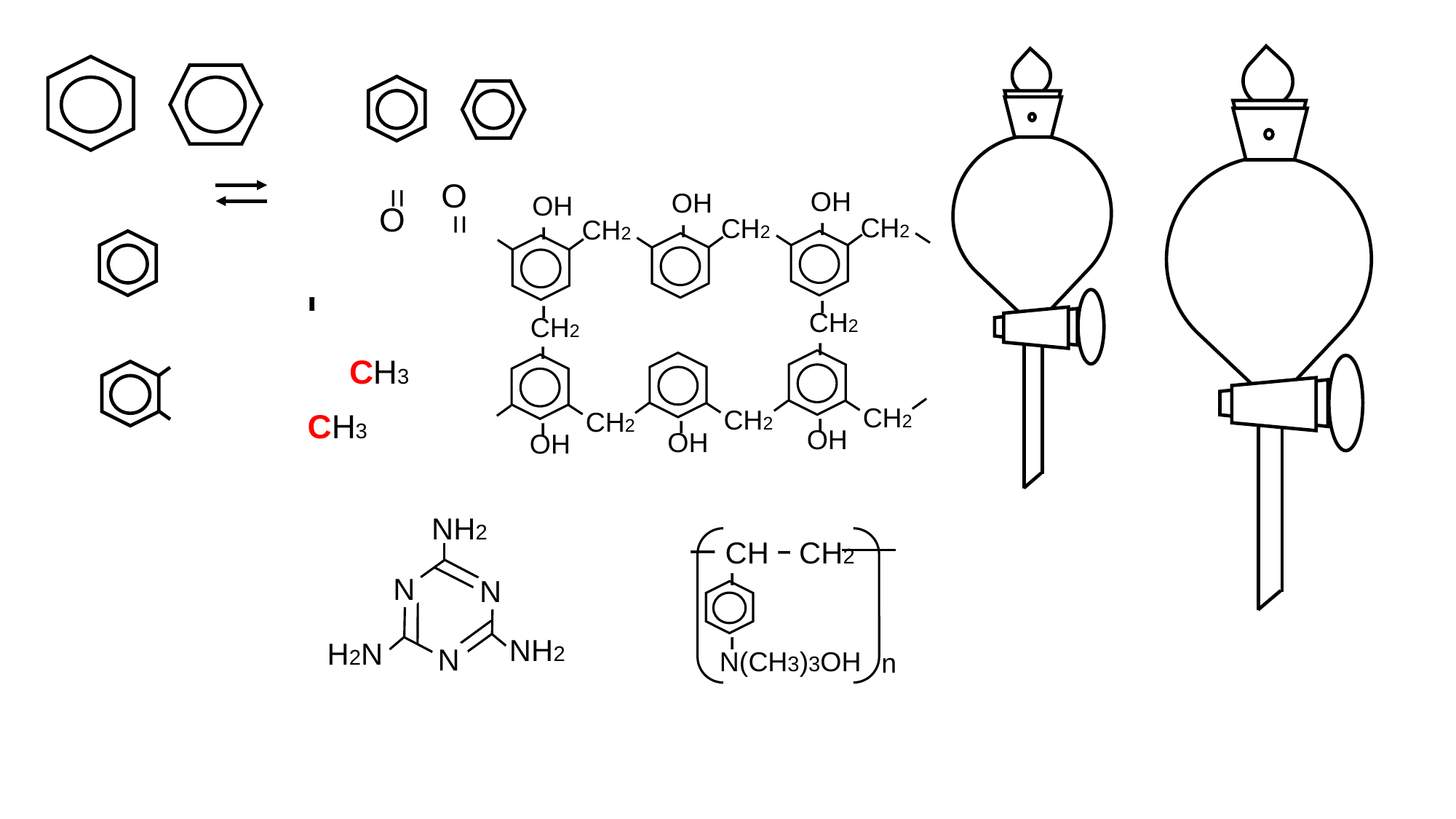

O
=
=
O
OH
CH2
ｰ

OH
CH2
ｰ

OH
CH2
ｰ

ｰ
ｰ
CH2
CH2
ｰ
ｰ

CH2
ｰ
OH

CH2
ｰ
OH

CH2
ｰ
OH

ｰ
CH3

CH3
NH2
N

N

N

NH2
H2N
ーCHｰCH2

ｰ

ｰ
N(CH3)3OH
n